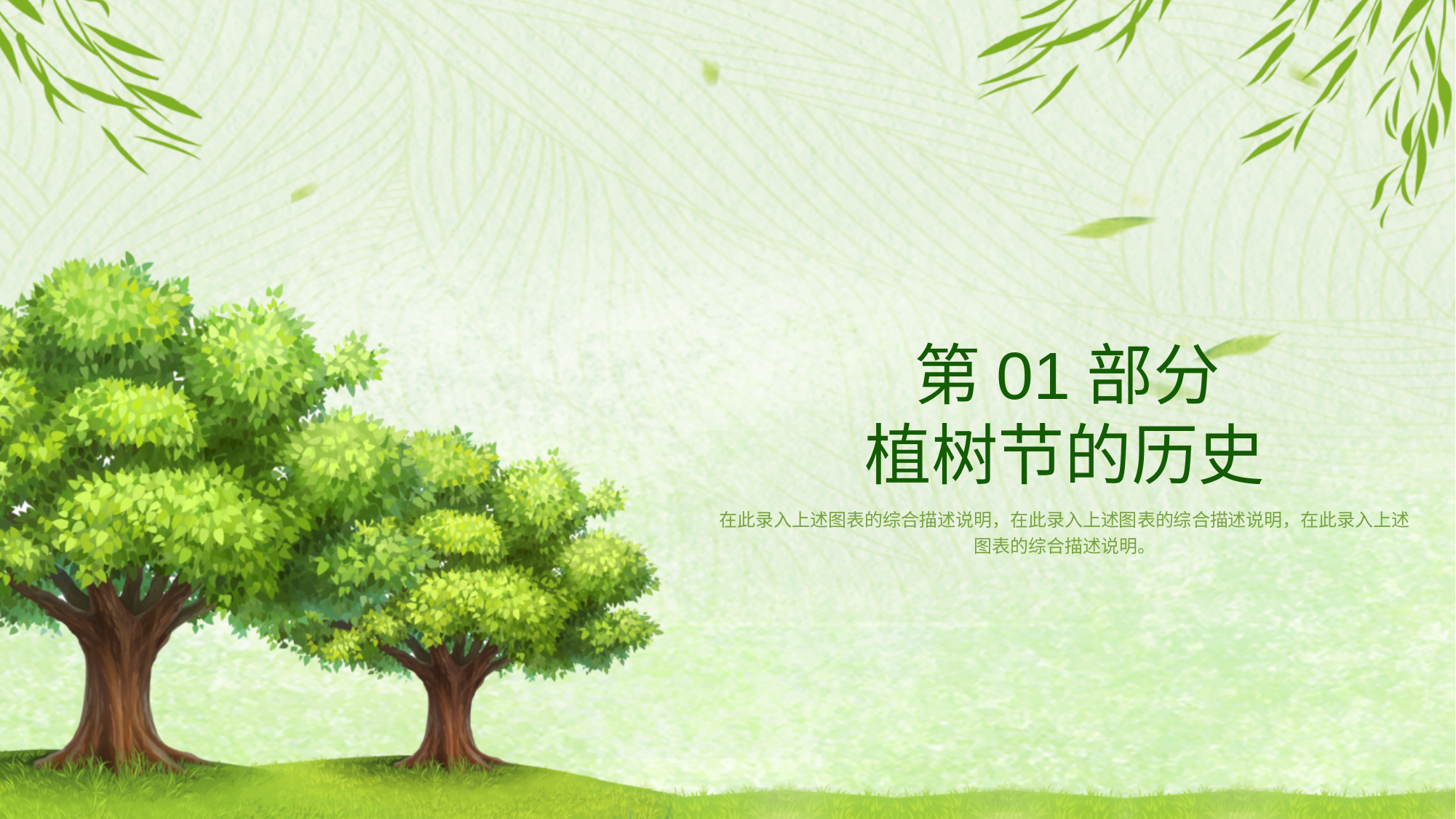

第01部分
植树节的历史
在此录入上述图表的综合描述说明，在此录入上述图表的综合描述说明，在此录入上述图表的综合描述说明。